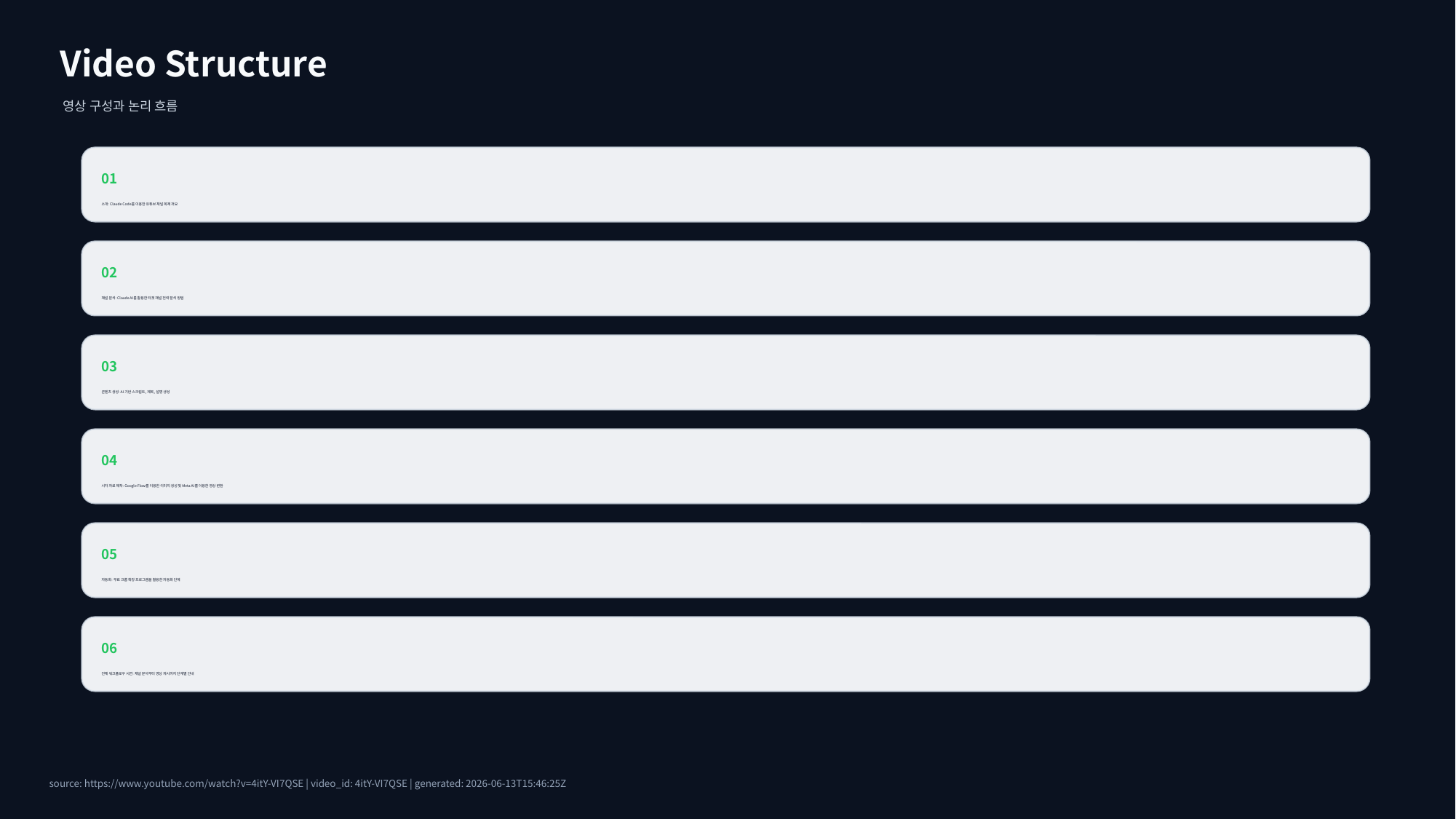

Video Structure
영상 구성과 논리 흐름

01
소개: Claude Code를 이용한 유튜브 채널 복제 개요

02
채널 분석: Claude AI를 활용한 타겟 채널 전략 분석 방법

03
콘텐츠 생성: AI 기반 스크립트, 제목, 설명 생성

04
시각 자료 제작: Google Flow를 이용한 이미지 생성 및 Meta AI를 이용한 영상 변환

05
자동화: 무료 크롬 확장 프로그램을 활용한 자동화 단계

06
전체 워크플로우 시연: 채널 분석부터 영상 게시까지 단계별 안내
source: https://www.youtube.com/watch?v=4itY-VI7QSE | video_id: 4itY-VI7QSE | generated: 2026-06-13T15:46:25Z